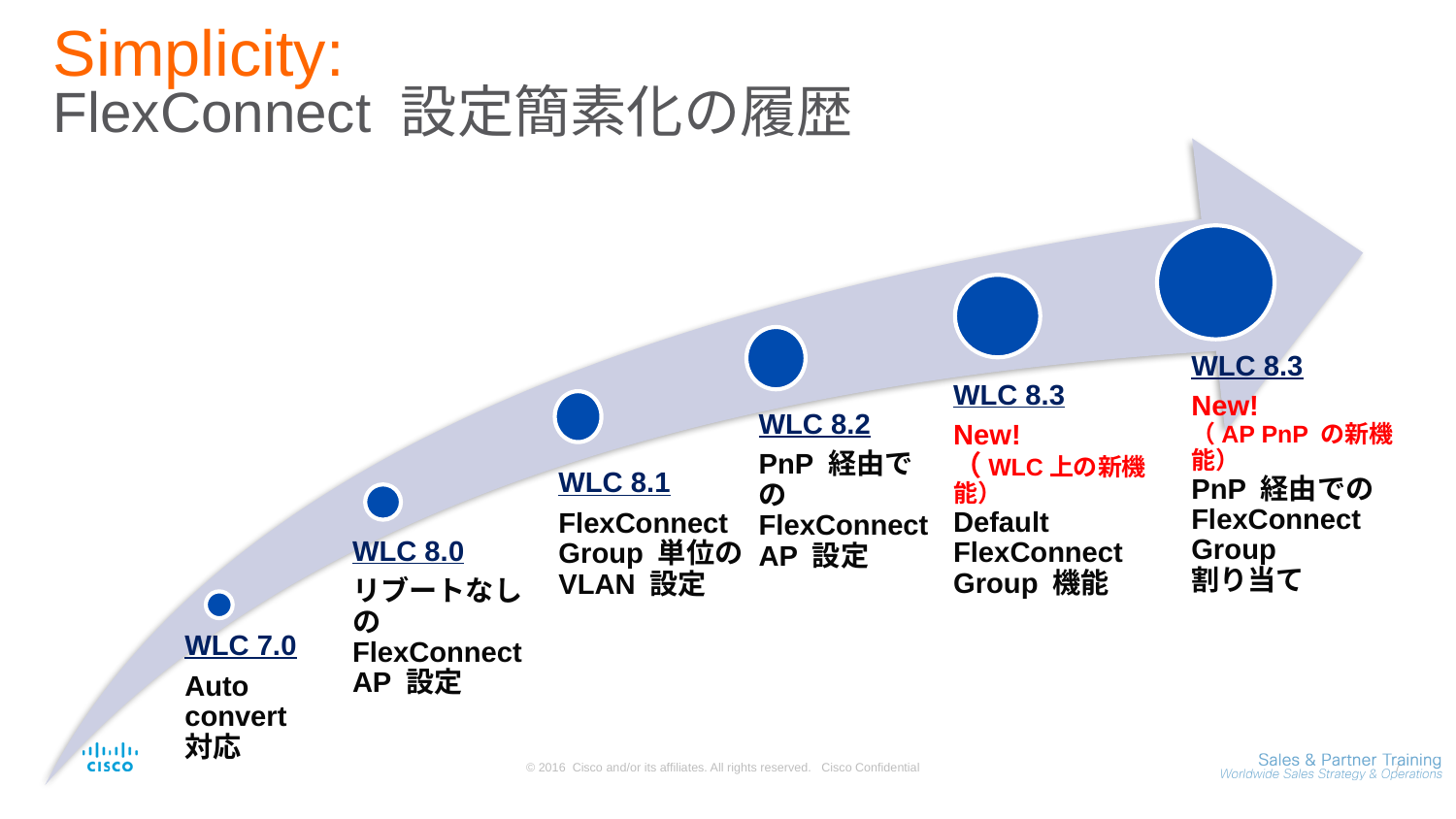

# Simplicity: FlexConnect 設定簡素化の履歴

WLC 8.3
New!
（WLC上の新機能）
Default FlexConnect Group 機能

WLC 8.3
New!
（AP PnP の新機能）
PnP 経由でのFlexConnect Group
割り当て

WLC 8.2
PnP 経由での FlexConnect AP 設定

WLC 8.1
FlexConnect Group 単位の VLAN 設定

WLC 8.0
リブートなしのFlexConnect AP 設定

WLC 7.0
Auto convert
対応